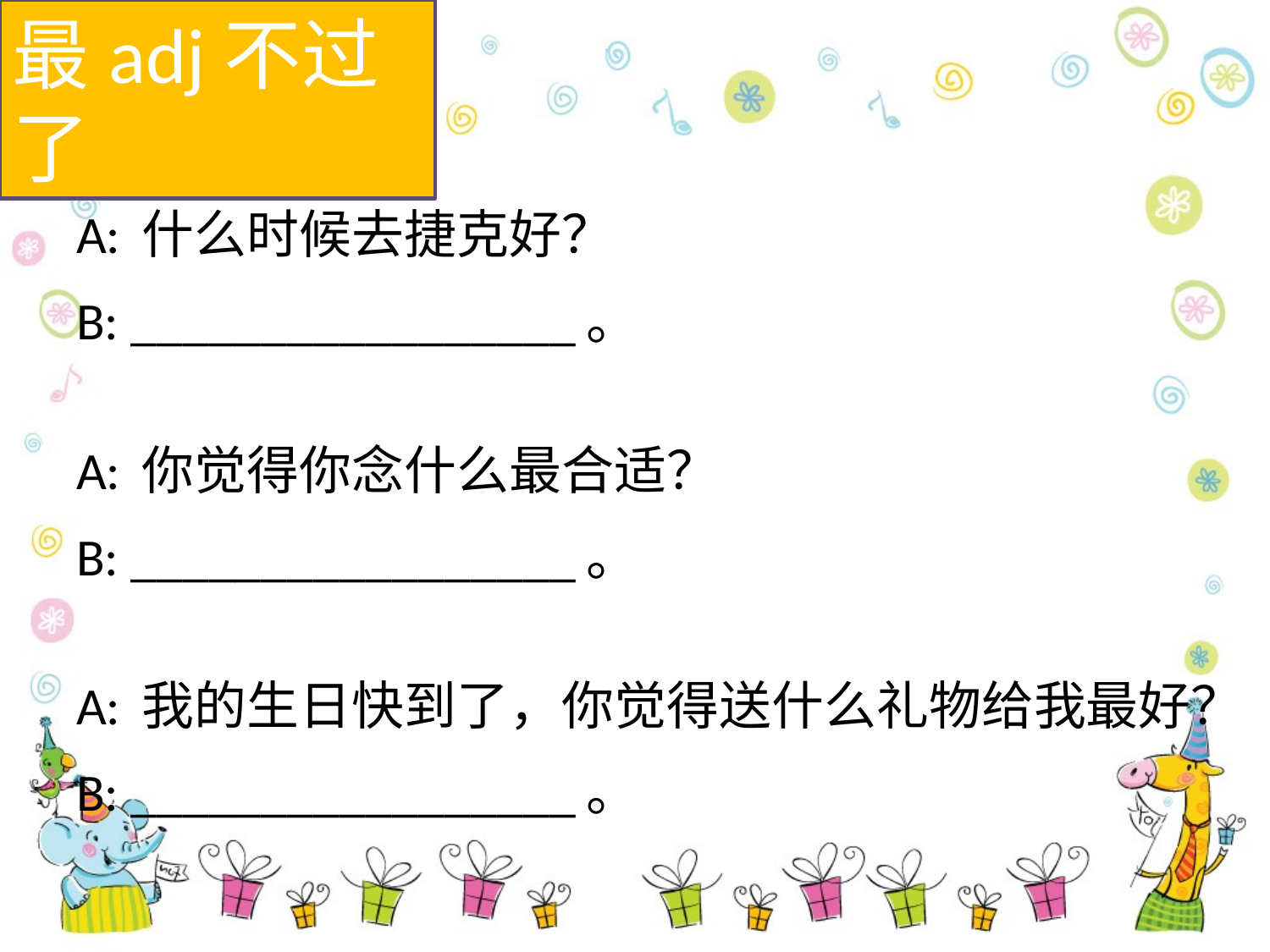

最adj不过了
A: 什么时候去捷克好？
B: _________________。

A: 你觉得你念什么最合适？
B: _________________。

A: 我的生日快到了，你觉得送什么礼物给我最好？
B: _________________。